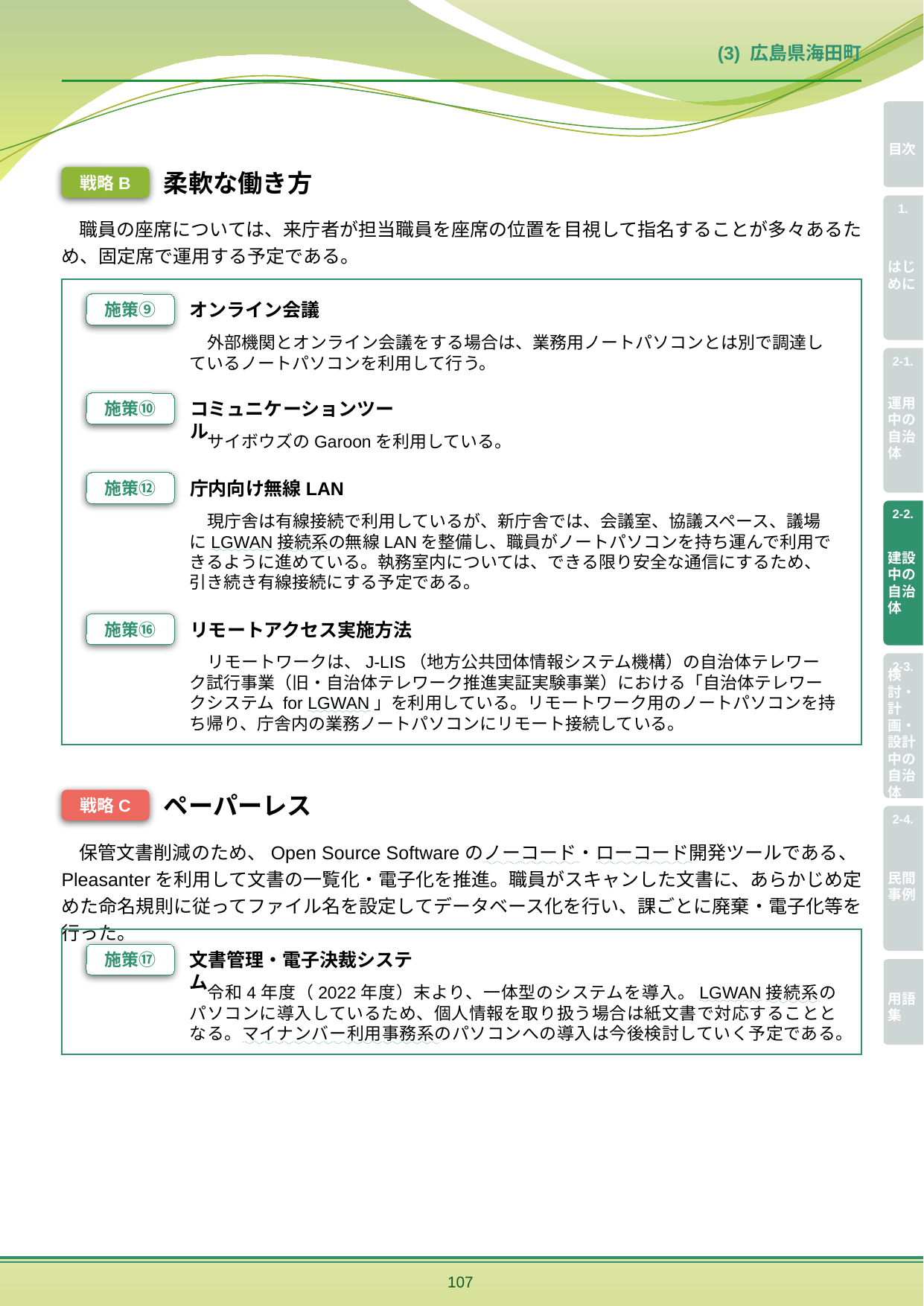

(3) 広島県海田町
戦略B
柔軟な働き方
職員の座席については、来庁者が担当職員を座席の位置を目視して指名することが多々あるため、固定席で運用する予定である。

施策⑨
オンライン会議
外部機関とオンライン会議をする場合は、業務用ノートパソコンとは別で調達しているノートパソコンを利用して行う。
施策⑩
コミュニケーションツール
サイボウズのGaroonを利用している。
施策⑫
庁内向け無線LAN
現庁舎は有線接続で利用しているが、新庁舎では、会議室、協議スペース、議場にLGWAN接続系の無線LANを整備し、職員がノートパソコンを持ち運んで利用できるように進めている。執務室内については、できる限り安全な通信にするため、引き続き有線接続にする予定である。
施策⑯
リモートアクセス実施方法
リモートワークは、J-LIS（地方公共団体情報システム機構）の自治体テレワーク試行事業（旧・自治体テレワーク推進実証実験事業）における「自治体テレワークシステム for LGWAN」を利用している。リモートワーク用のノートパソコンを持ち帰り、庁舎内の業務ノートパソコンにリモート接続している。
戦略C
ペーパーレス
保管文書削減のため、Open Source Softwareのノーコード・ローコード開発ツールである、Pleasanterを利用して文書の一覧化・電子化を推進。職員がスキャンした文書に、あらかじめ定めた命名規則に従ってファイル名を設定してデータベース化を行い、課ごとに廃棄・電子化等を行った。

施策⑰
文書管理・電子決裁システム
令和4年度（2022年度）末より、一体型のシステムを導入。LGWAN接続系のパソコンに導入しているため、個人情報を取り扱う場合は紙文書で対応することとなる。マイナンバー利用事務系のパソコンへの導入は今後検討していく予定である。
107